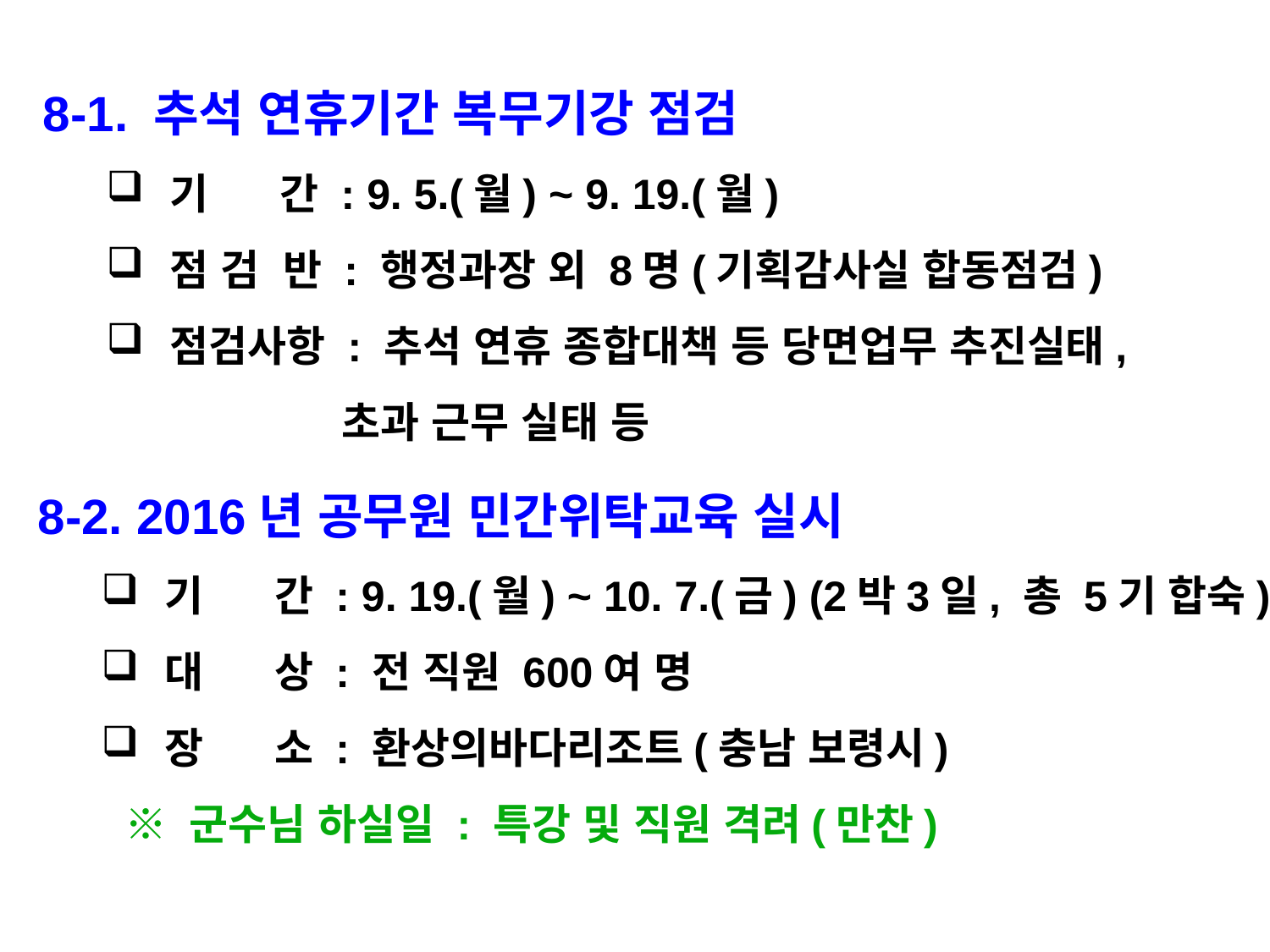

8-1. 추석 연휴기간 복무기강 점검
기      간 : 9. 5.(월) ~ 9. 19.(월)
점 검  반 : 행정과장 외 8명(기획감사실 합동점검)
점검사항 : 추석 연휴 종합대책 등 당면업무 추진실태,
                   초과 근무 실태 등
8-2. 2016년 공무원 민간위탁교육 실시
기      간 : 9. 19.(월) ~ 10. 7.(금) (2박3일, 총 5기 합숙)
대      상 : 전 직원 600여 명
장      소 : 환상의바다리조트(충남 보령시)
  ※ 군수님 하실일 : 특강 및 직원 격려(만찬)